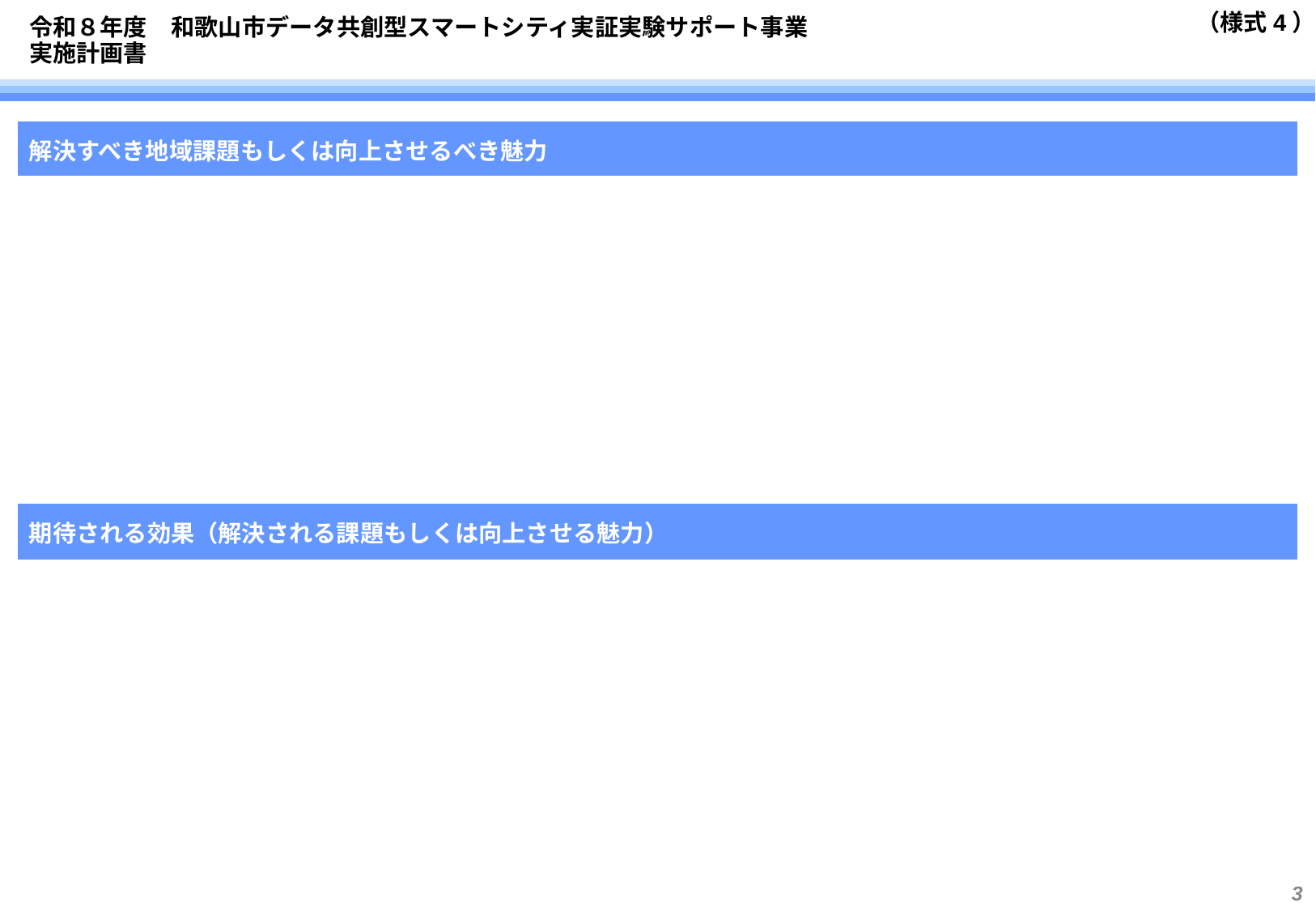

# 令和８年度　和歌山市データ共創型スマートシティ実証実験サポート事業 実施計画書
| 解決すべき地域課題もしくは向上させるべき魅力 |
| --- |
|  |
| 期待される効果（解決される課題もしくは向上させる魅力） |
|  |
3